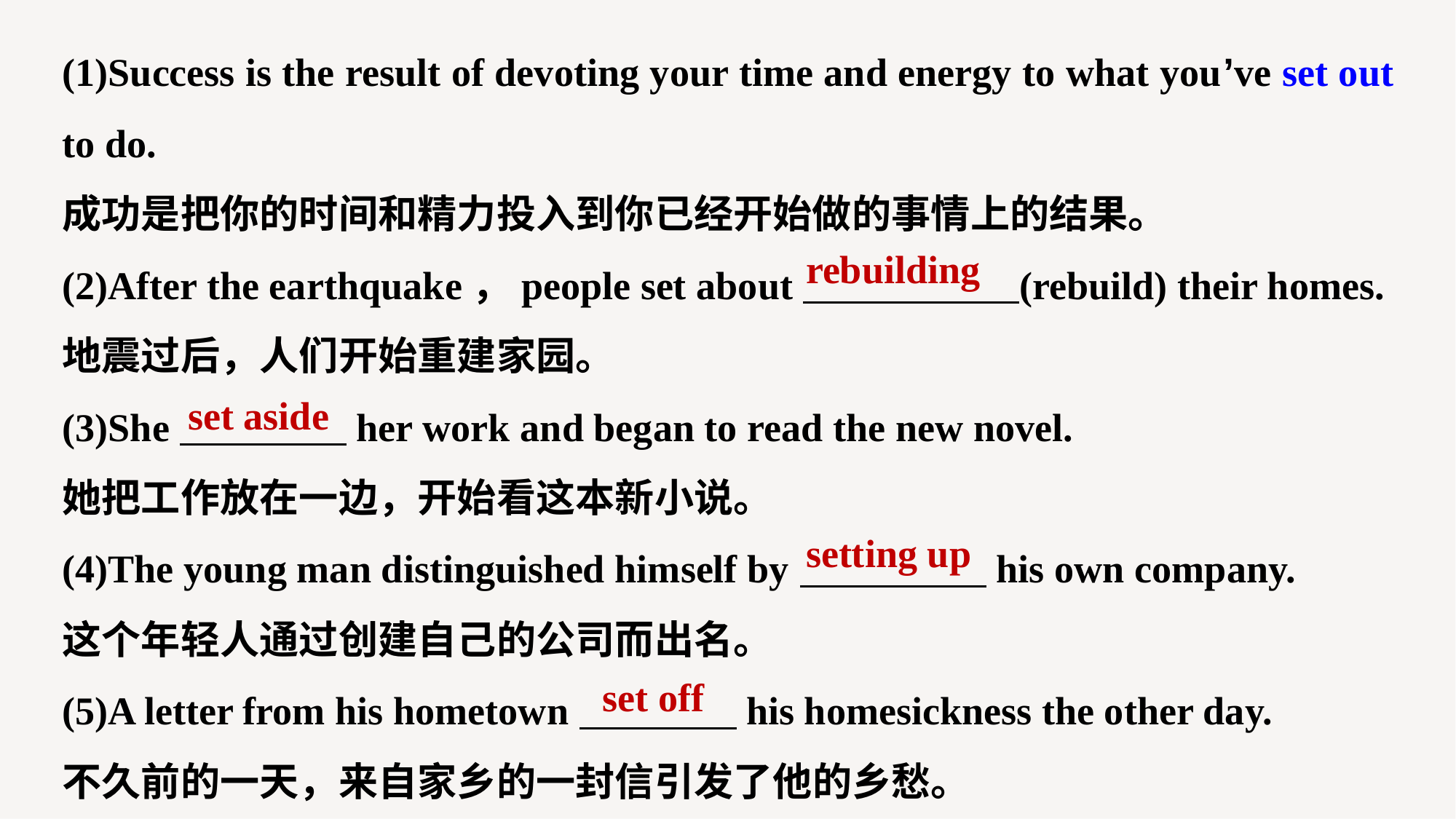

(1)Success is the result of devoting your time and energy to what you’ve set out to do.
成功是把你的时间和精力投入到你已经开始做的事情上的结果。
(2)After the earthquake，people set about                       (rebuild) their homes.
地震过后，人们开始重建家园。
(3)She                   her work and began to read the new novel.
她把工作放在一边，开始看这本新小说。
(4)The young man distinguished himself by                     his own company.
这个年轻人通过创建自己的公司而出名。
(5)A letter from his hometown                  his homesickness the other day.
不久前的一天，来自家乡的一封信引发了他的乡愁。
rebuilding
set aside
setting up
set off